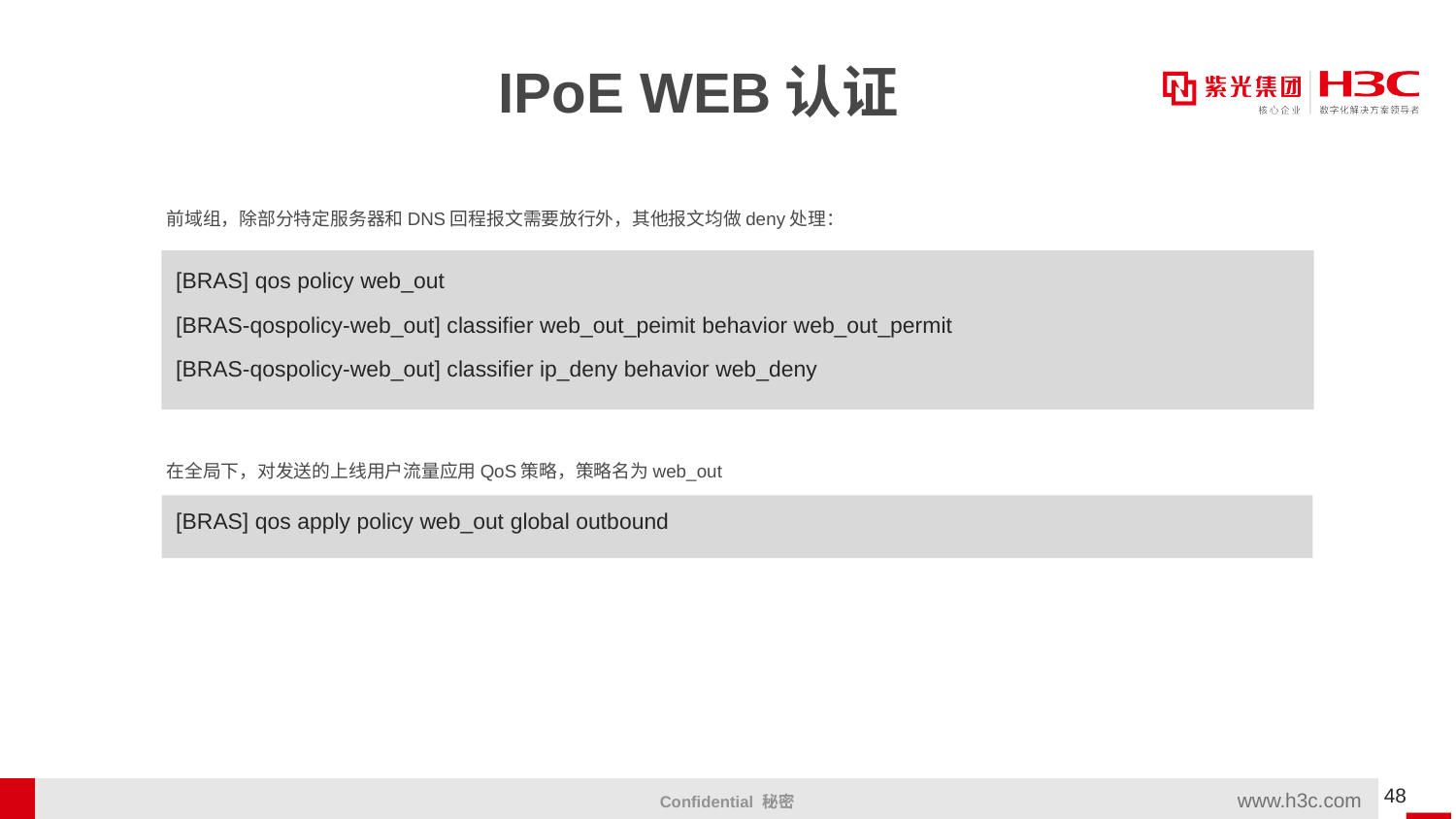

# IPoE WEB认证

前域组，除部分特定服务器和DNS回程报文需要放行外，其他报文均做deny处理：
[BRAS] qos policy web_out
[BRAS-qospolicy-web_out] classifier web_out_peimit behavior web_out_permit
[BRAS-qospolicy-web_out] classifier ip_deny behavior web_deny
在全局下，对发送的上线用户流量应用QoS策略，策略名为web_out
[BRAS] qos apply policy web_out global outbound